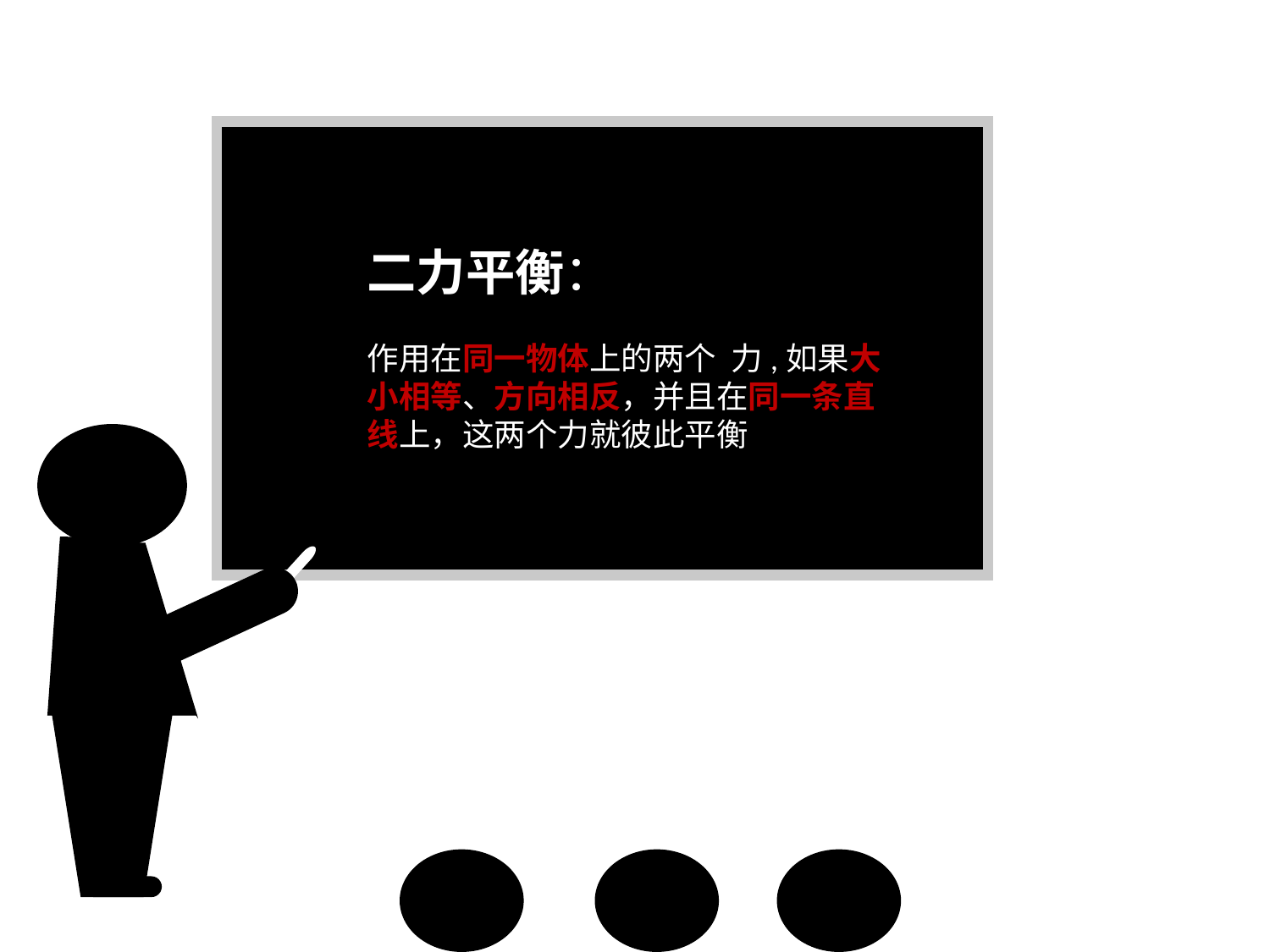

二力平衡：

作用在同一物体上的两个  力,如果大小相等、方向相反，并且在同一条直线上，这两个力就彼此平衡